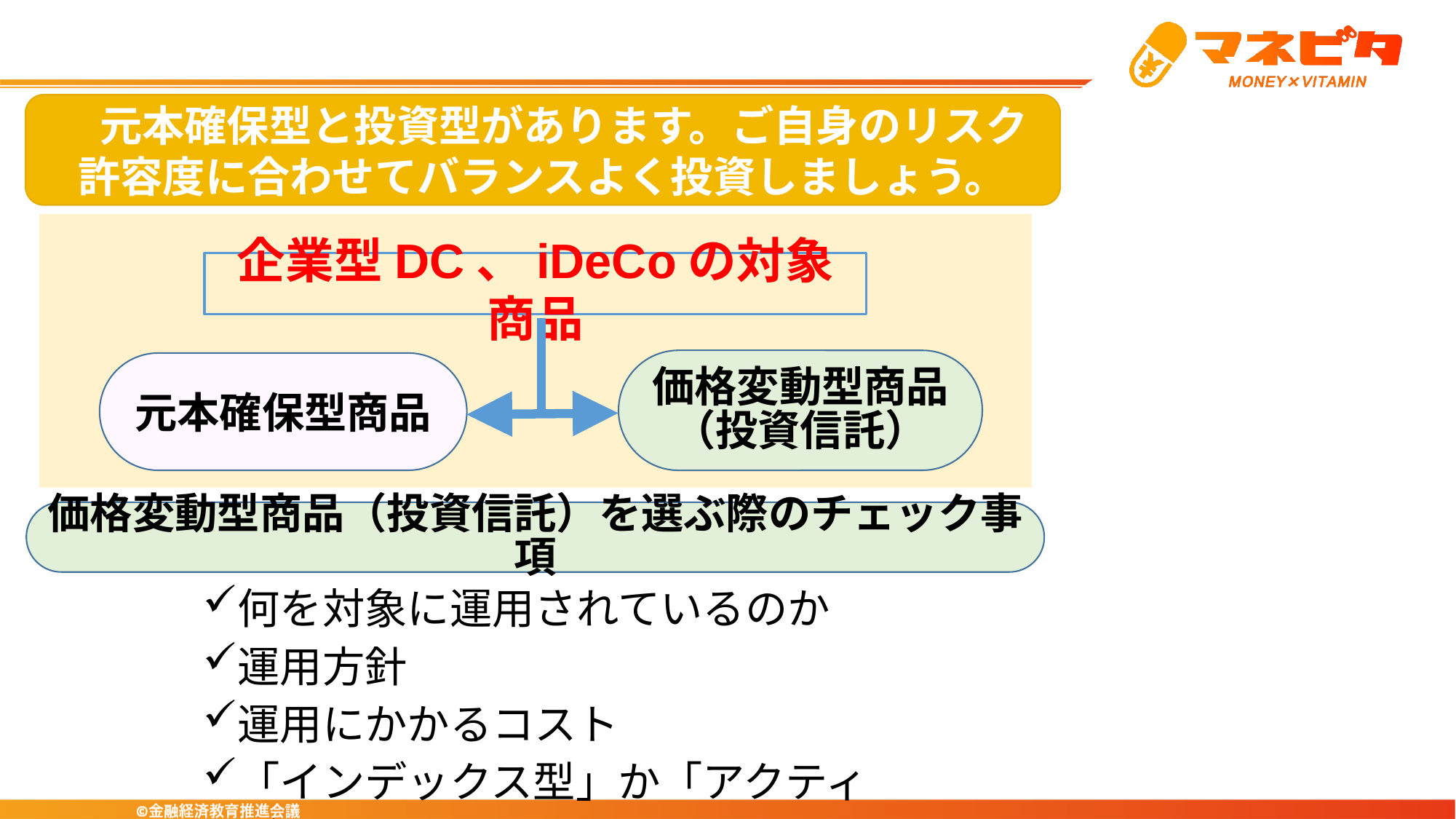

元本確保型と投資型があります。ご自身のリスク許容度に合わせてバランスよく投資しましょう。

企業型DC、iDeCoの対象商品
価格変動型商品
（投資信託）
元本確保型商品
価格変動型商品（投資信託）を選ぶ際のチェック事項
何を対象に運用されているのか
運用方針
運用にかかるコスト
「インデックス型」か「アクティブ型」か